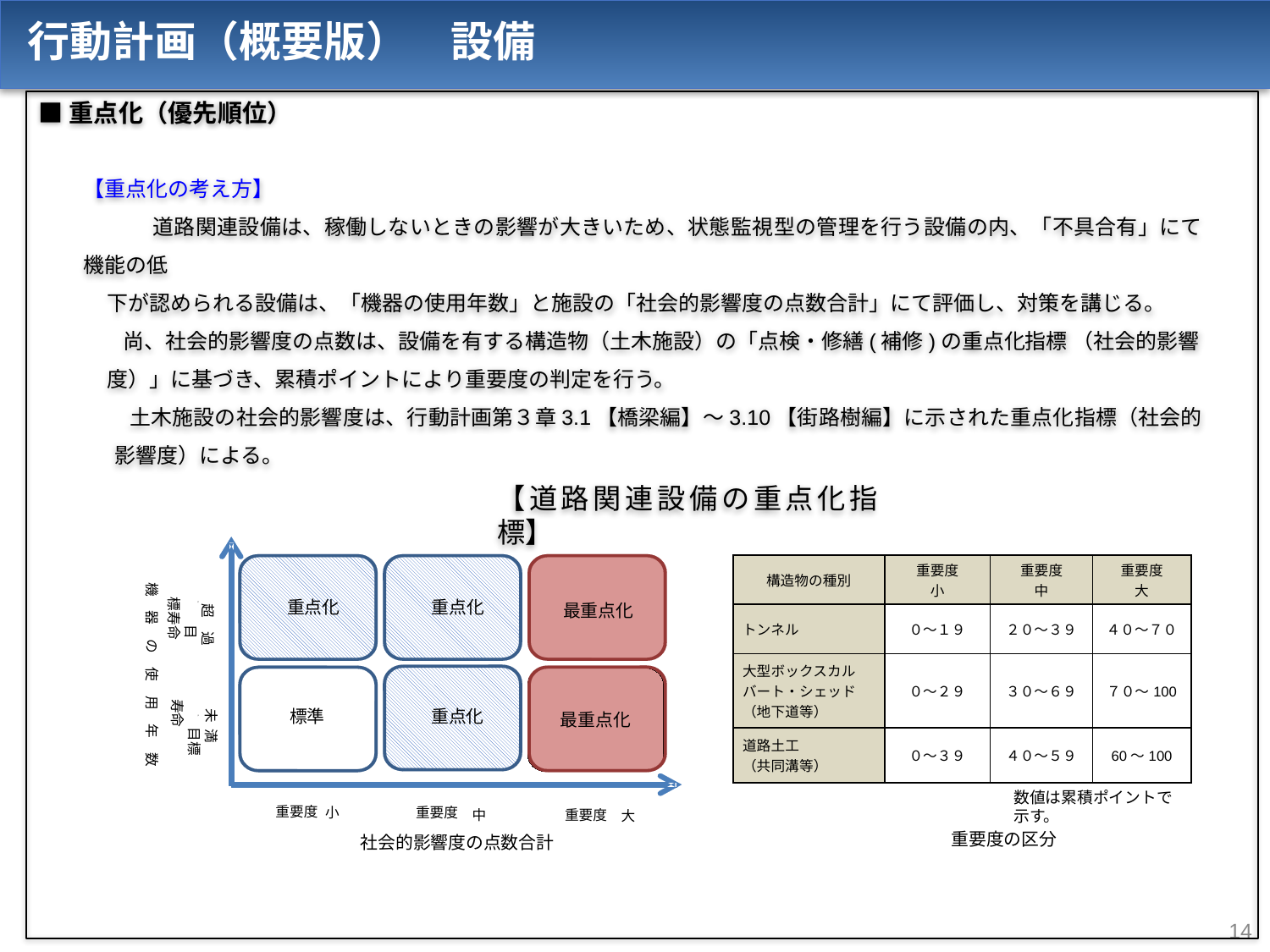

行動計画（概要版）　設備
■重点化（優先順位）
【重点化の考え方】
　　　 道路関連設備は、稼働しないときの影響が大きいため、状態監視型の管理を行う設備の内、「不具合有」にて機能の低
    下が認められる設備は、「機器の使用年数」と施設の「社会的影響度の点数合計」にて評価し、対策を講じる。
　    尚、社会的影響度の点数は、設備を有する構造物（土木施設）の「点検・修繕(補修)の重点化指標 （社会的影響
    度）」に基づき、累積ポイントにより重要度の判定を行う。
    　土木施設の社会的影響度は、行動計画第３章3.1【橋梁編】～3.10【街路樹編】に示された重点化指標（社会的影響度）による。
【道路関連設備の重点化指標】

重点化
重点化
大

標準
小

重要度
小
重要度
中
重要度
大
社会的影響度の点数合計
 超　過　　目標寿命
機　器　の　使　用　年　数
最重点化

  未  満　　目標寿命
最重点化
重点化
| 構造物の種別 | 重要度 小 | 重要度 中 | 重要度 大 |
| --- | --- | --- | --- |
| トンネル | ０～１９ | ２０～３９ | ４０～７０ |
| 大型ボックスカルバート・シェッド （地下道等） | ０～２９ | ３０～６９ | ７０～100 |
| 道路土工 （共同溝等） | ０～３９ | ４０～５９ | 60～100 |
数値は累積ポイントで示す。
重要度の区分
14